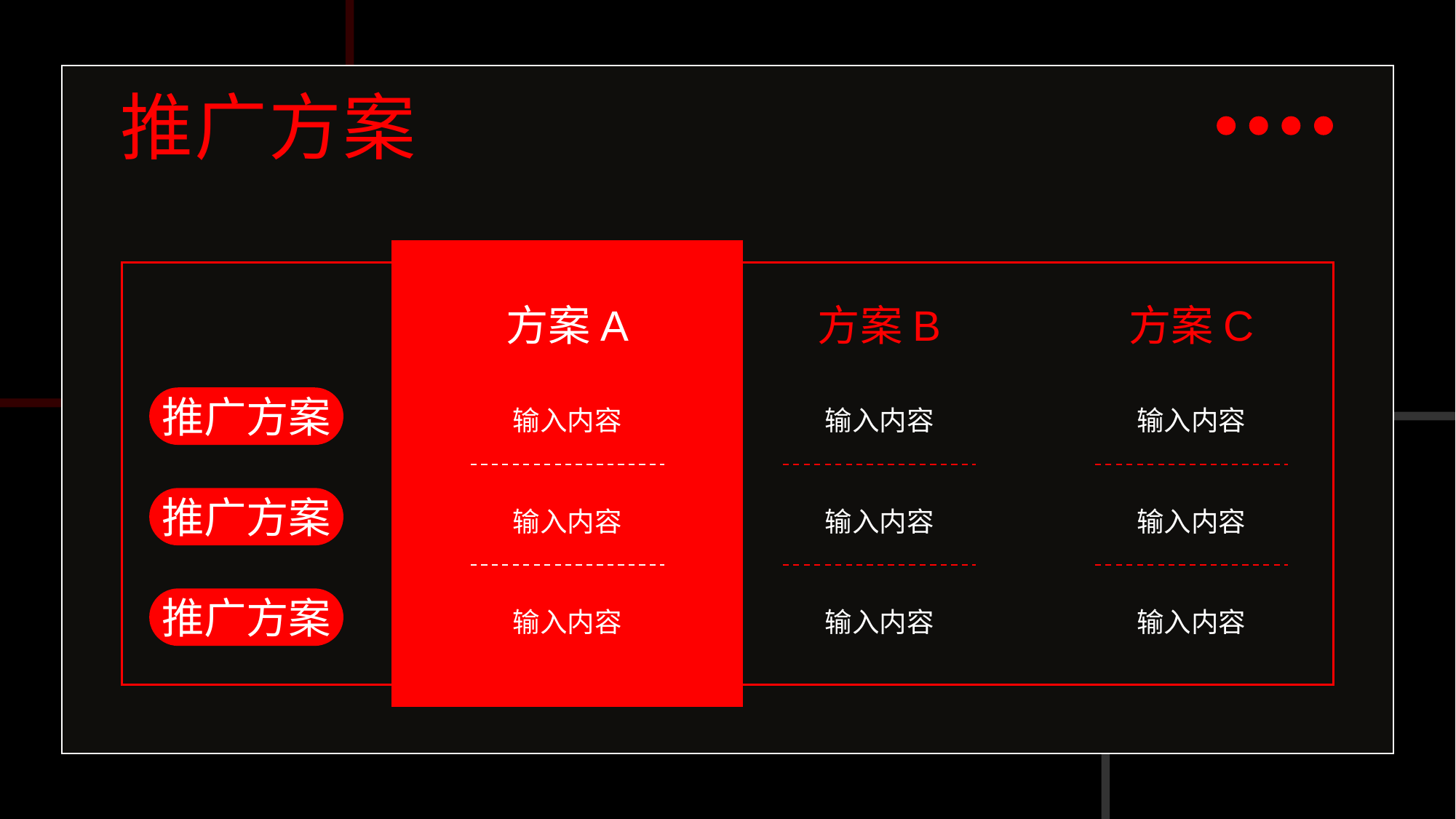

推广方案

方案A
方案B
方案C
推广方案

输入内容
输入内容
输入内容
推广方案

输入内容
输入内容
输入内容
推广方案

输入内容
输入内容
输入内容